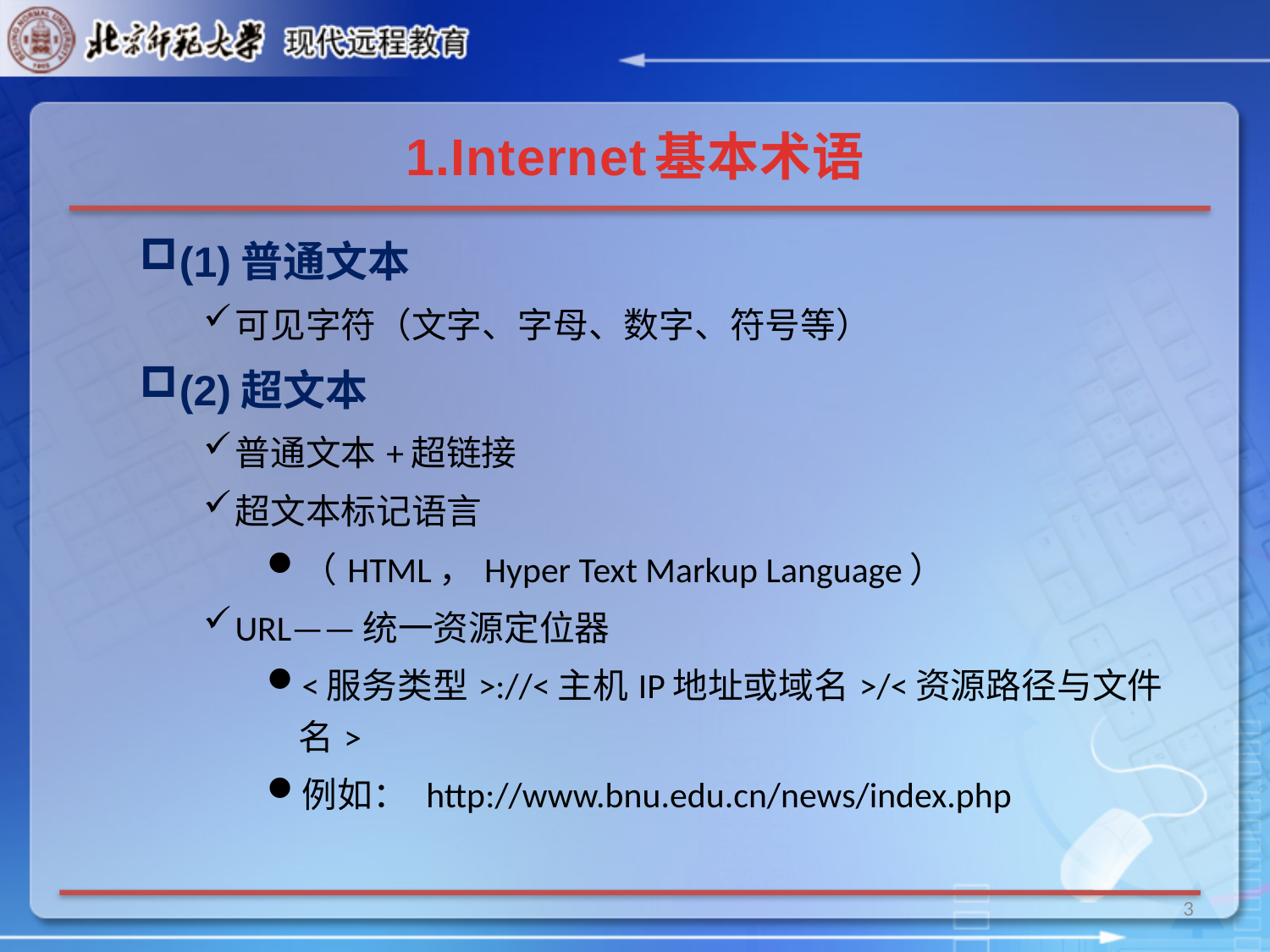

# 1.Internet基本术语
(1)普通文本
可见字符（文字、字母、数字、符号等）
(2)超文本
普通文本+超链接
超文本标记语言
（HTML，Hyper Text Markup Language）
URL——统一资源定位器
<服务类型>://<主机IP地址或域名>/<资源路径与文件名>
例如： http://www.bnu.edu.cn/news/index.php
3